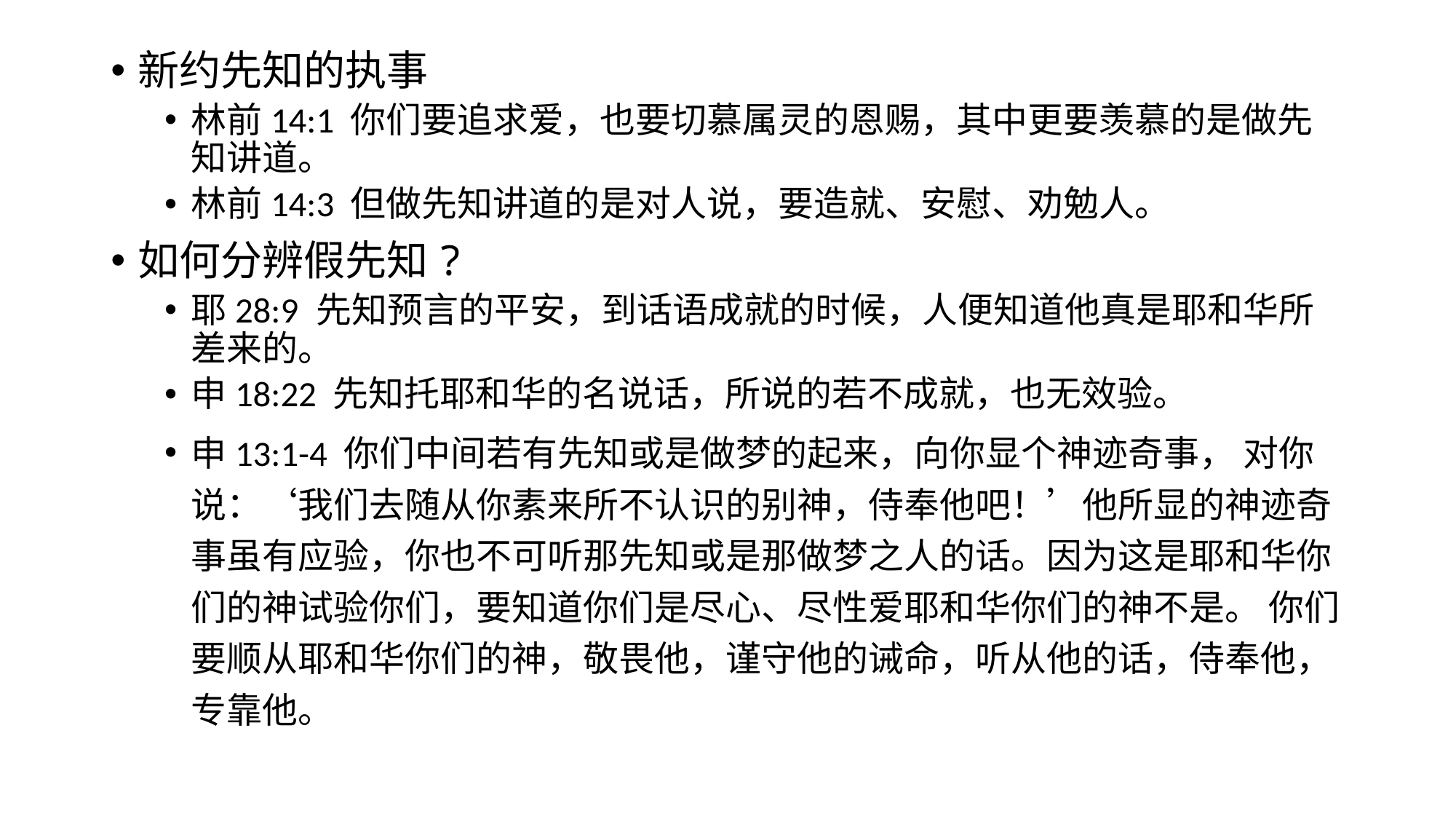

新约先知的执事
林前14:1 你们要追求爱，也要切慕属灵的恩赐，其中更要羡慕的是做先知讲道。
林前14:3 但做先知讲道的是对人说，要造就、安慰、劝勉人。
如何分辨假先知?
耶28:9  先知预言的平安，到话语成就的时候，人便知道他真是耶和华所差来的。
申18:22 先知托耶和华的名说话，所说的若不成就，也无效验。
申13:1-4 你们中间若有先知或是做梦的起来，向你显个神迹奇事， 对你说：‘我们去随从你素来所不认识的别神，侍奉他吧！’他所显的神迹奇事虽有应验，你也不可听那先知或是那做梦之人的话。因为这是耶和华你们的神试验你们，要知道你们是尽心、尽性爱耶和华你们的神不是。 你们要顺从耶和华你们的神，敬畏他，谨守他的诫命，听从他的话，侍奉他，专靠他。